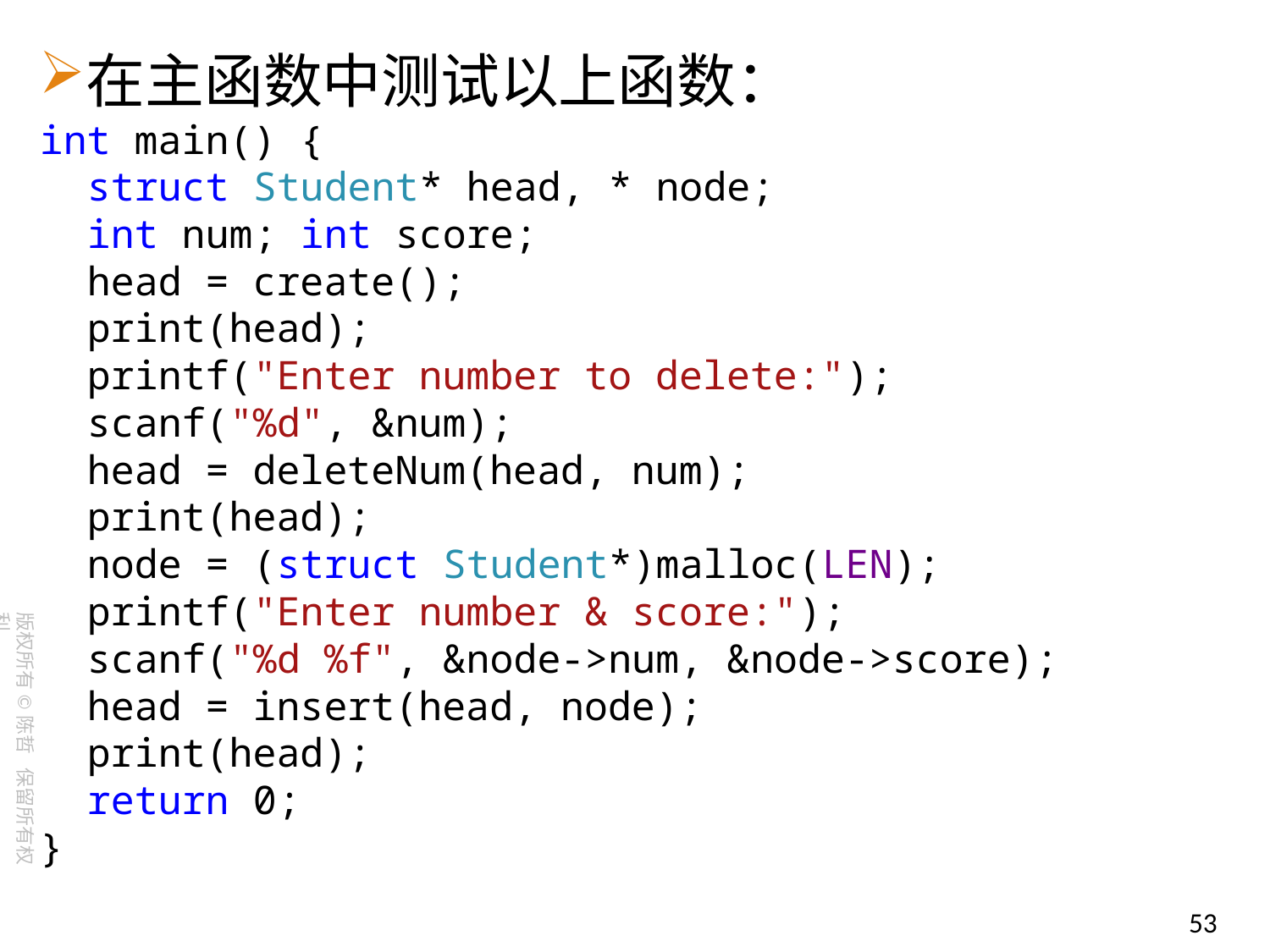

在主函数中测试以上函数：
int main() {
  struct Student* head, * node;
  int num; int score;
  head = create();
  print(head);
  printf("Enter number to delete:");
  scanf("%d", &num);
  head = deleteNum(head, num);
  print(head);
  node = (struct Student*)malloc(LEN);
  printf("Enter number & score:");
  scanf("%d %f", &node->num, &node->score);
  head = insert(head, node);
  print(head);
  return 0;
}
53